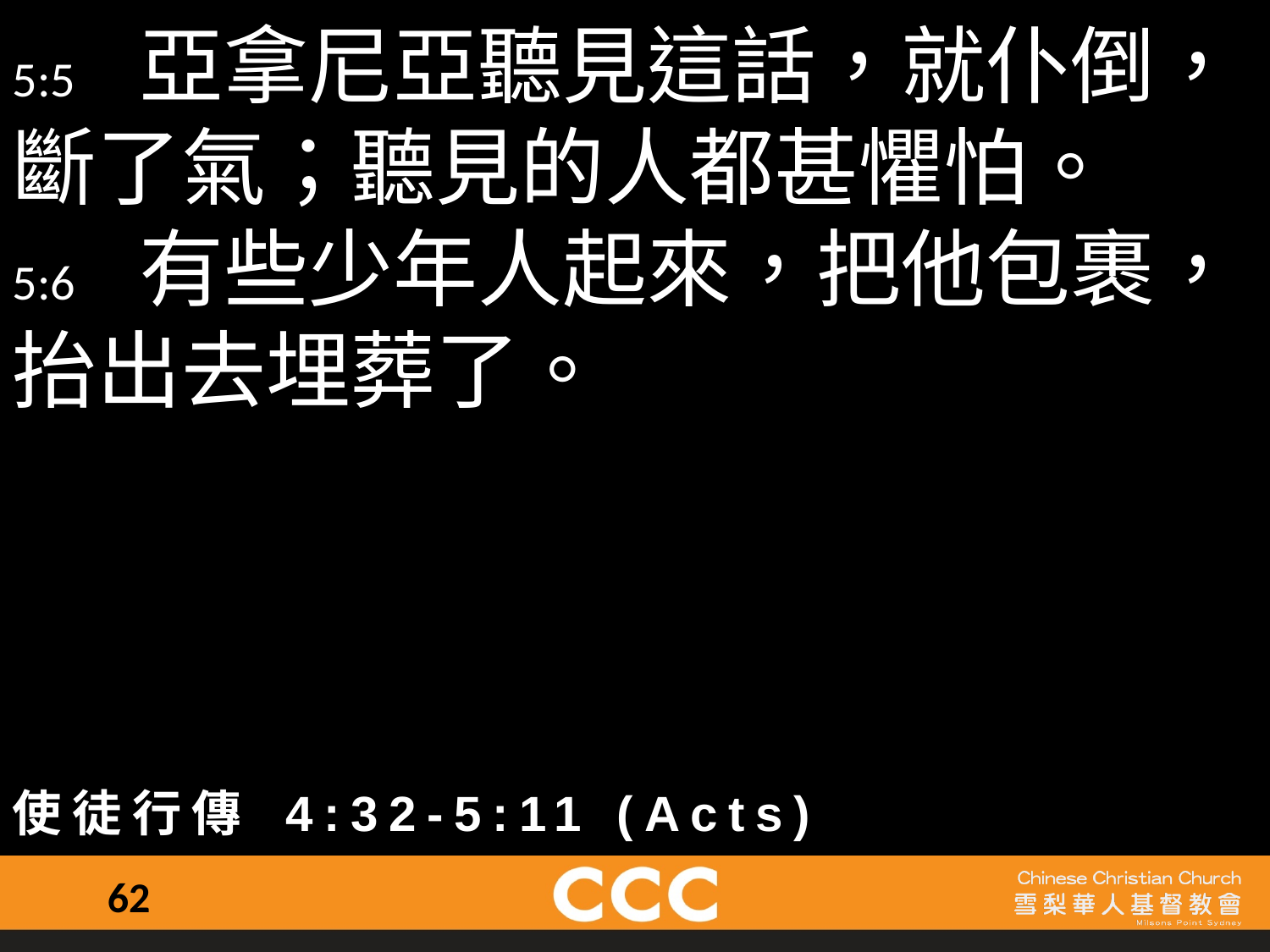

5:5	亞拿尼亞聽見這話，就仆倒，斷了氣；聽見的人都甚懼怕。
5:6	有些少年人起來，把他包裹，抬出去埋葬了。
使徒行傳 4:32-5:11 (Acts)
62